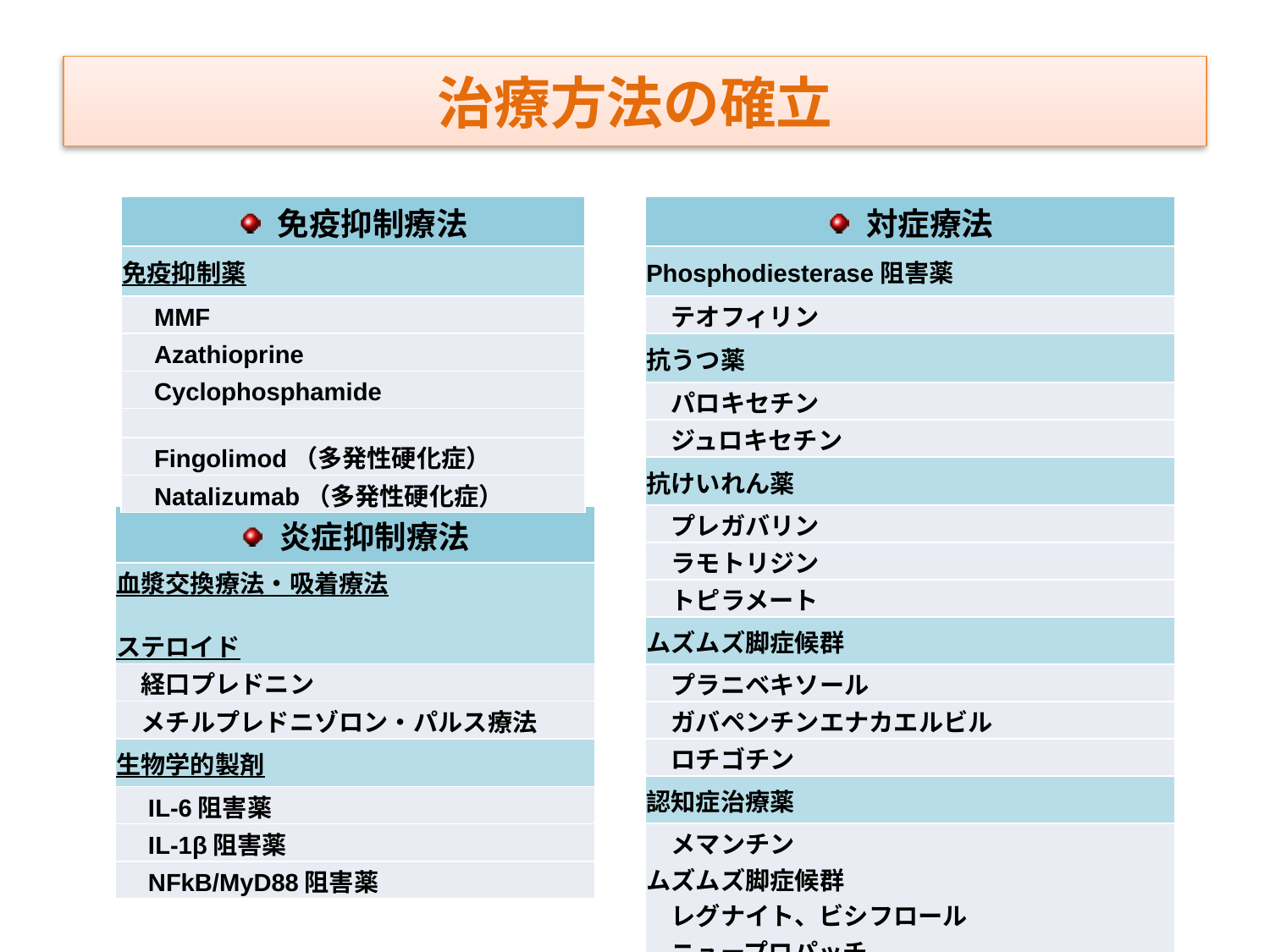

# 治療方法の確立
| 免疫抑制療法 |
| --- |
| 免疫抑制薬 |
| MMF |
| Azathioprine |
| Cyclophosphamide |
|  |
| Fingolimod（多発性硬化症） |
| Natalizumab（多発性硬化症） |
| 対症療法 |
| --- |
| Phosphodiesterase阻害薬 |
| テオフィリン |
| 抗うつ薬 |
| パロキセチン |
| ジュロキセチン |
| 抗けいれん薬 |
| プレガバリン |
| ラモトリジン |
| トピラメート |
| ムズムズ脚症候群 |
| プラニベキソール |
| ガバペンチンエナカエルビル |
| ロチゴチン |
| 認知症治療薬 |
| メマンチン ムズムズ脚症候群 　レグナイト、ビシフロール 　ニュープロパッチ |
| 炎症抑制療法 |
| --- |
| 血漿交換療法・吸着療法 ステロイド |
| 経口プレドニン |
| メチルプレドニゾロン・パルス療法 |
| 生物学的製剤 |
| IL-6阻害薬 |
| IL-1β阻害薬 |
| NFkB/MyD88阻害薬 |